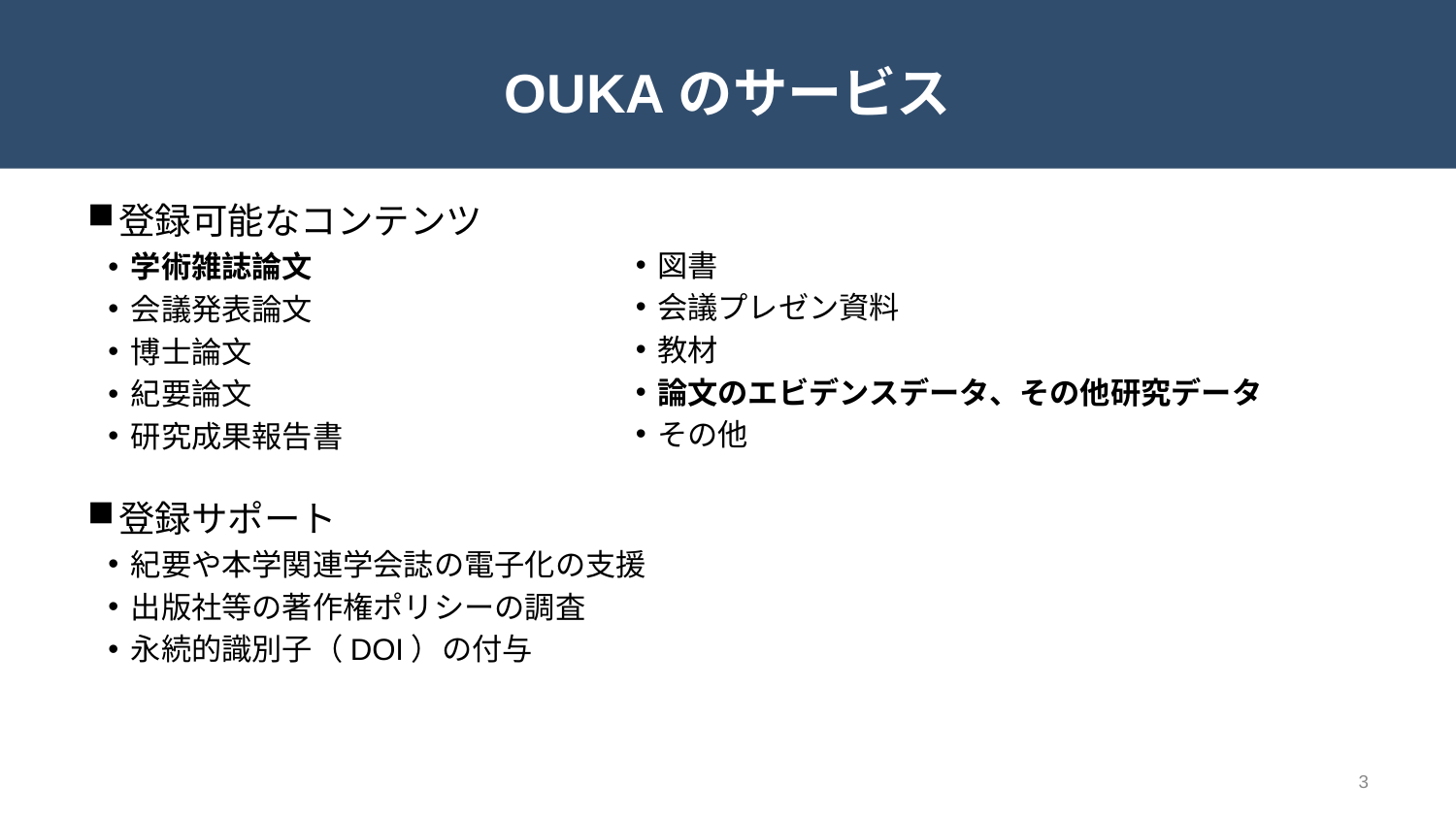

# OUKAのサービス

図書
会議プレゼン資料
教材
論文のエビデンスデータ、その他研究データ
その他

登録可能なコンテンツ
学術雑誌論文
会議発表論文
博士論文
紀要論文
研究成果報告書

登録サポート
紀要や本学関連学会誌の電子化の支援
出版社等の著作権ポリシーの調査
永続的識別子（DOI）の付与

3